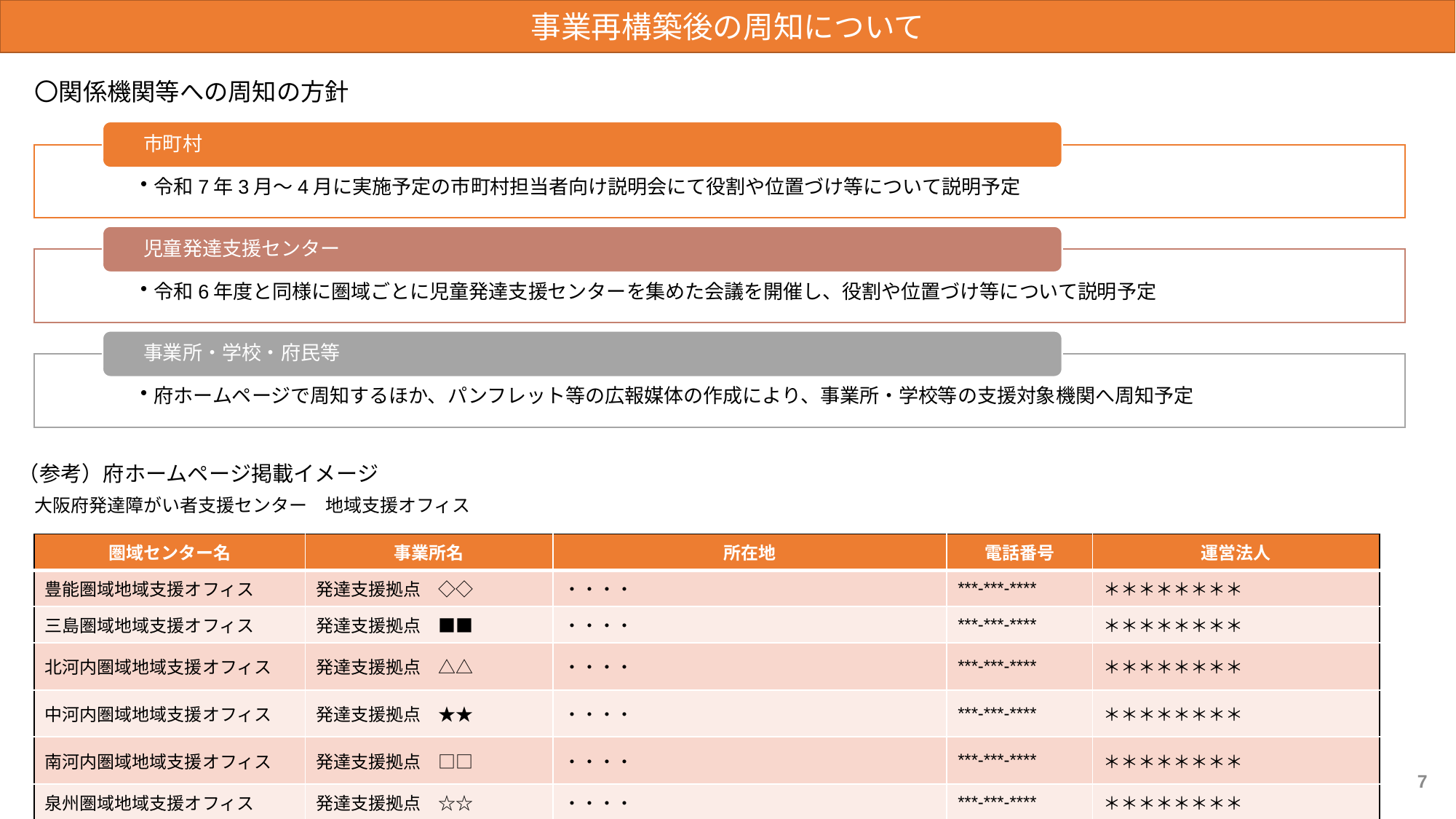

事業再構築後の周知について
〇関係機関等への周知の方針
令和7年3月～4月に実施予定の市町村担当者向け説明会にて役割や位置づけ等について説明予定
市町村
令和6年度と同様に圏域ごとに児童発達支援センターを集めた会議を開催し、役割や位置づけ等について説明予定
児童発達支援センター
府ホームページで周知するほか、パンフレット等の広報媒体の作成により、事業所・学校等の支援対象機関へ周知予定
事業所・学校・府民等
（参考）府ホームページ掲載イメージ
大阪府発達障がい者支援センター　地域支援オフィス
| 圏域センター名 | 事業所名 | 所在地 | 電話番号 | 運営法人 |
| --- | --- | --- | --- | --- |
| 豊能圏域地域支援オフィス | 発達支援拠点　◇◇ | ・・・・ | \*\*\*-\*\*\*-\*\*\*\* | ＊＊＊＊＊＊＊＊ |
| 三島圏域地域支援オフィス | 発達支援拠点　■■ | ・・・・ | \*\*\*-\*\*\*-\*\*\*\* | ＊＊＊＊＊＊＊＊ |
| 北河内圏域地域支援オフィス | 発達支援拠点　△△ | ・・・・ | \*\*\*-\*\*\*-\*\*\*\* | ＊＊＊＊＊＊＊＊ |
| 中河内圏域地域支援オフィス | 発達支援拠点　★★ | ・・・・ | \*\*\*-\*\*\*-\*\*\*\* | ＊＊＊＊＊＊＊＊ |
| 南河内圏域地域支援オフィス | 発達支援拠点　□□ | ・・・・ | \*\*\*-\*\*\*-\*\*\*\* | ＊＊＊＊＊＊＊＊ |
| 泉州圏域地域支援オフィス | 発達支援拠点　☆☆ | ・・・・ | \*\*\*-\*\*\*-\*\*\*\* | ＊＊＊＊＊＊＊＊ |
7